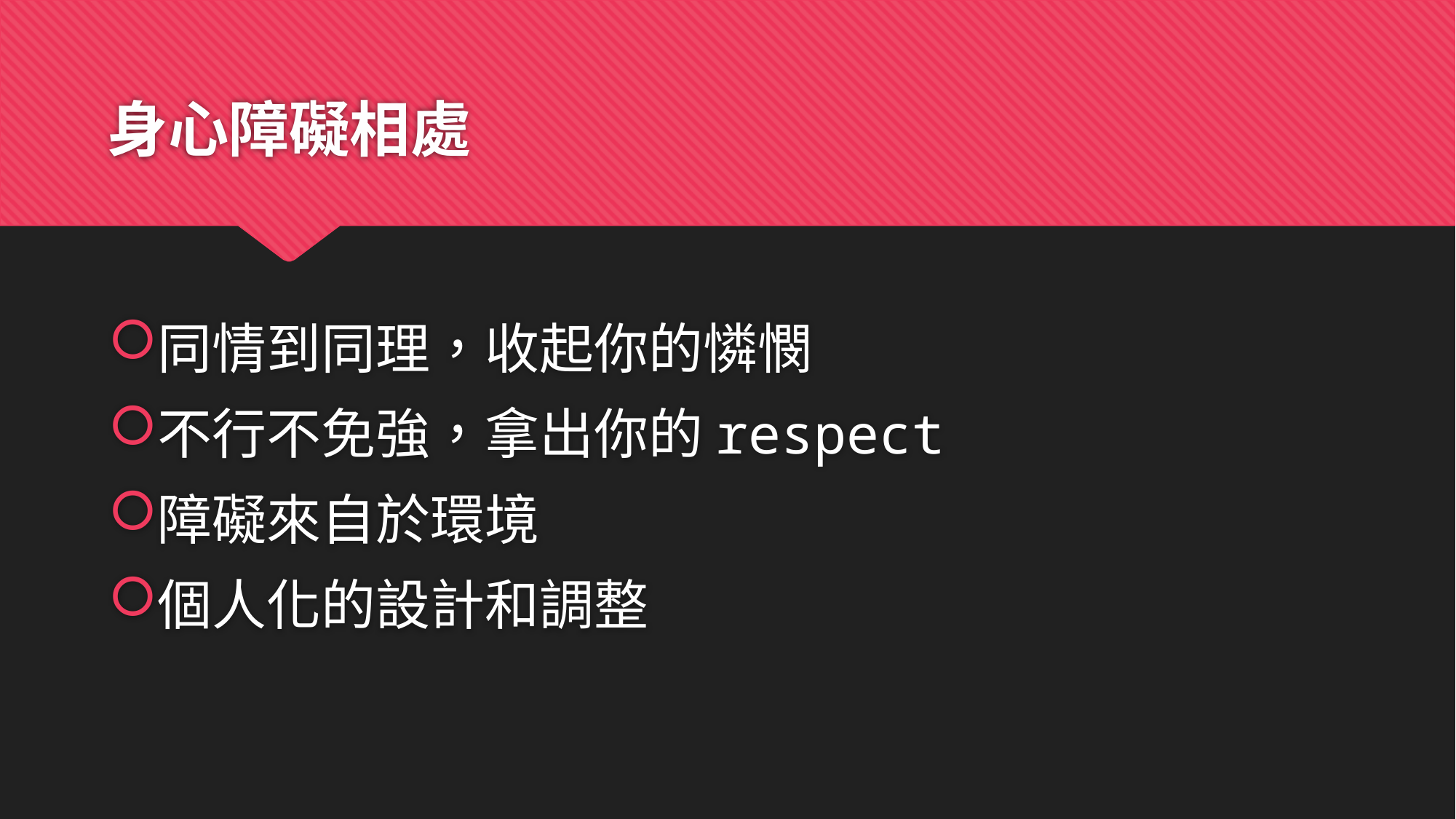

# 身心障礙相處
同情到同理，收起你的憐憫
不行不免強，拿出你的respect
障礙來自於環境
個人化的設計和調整